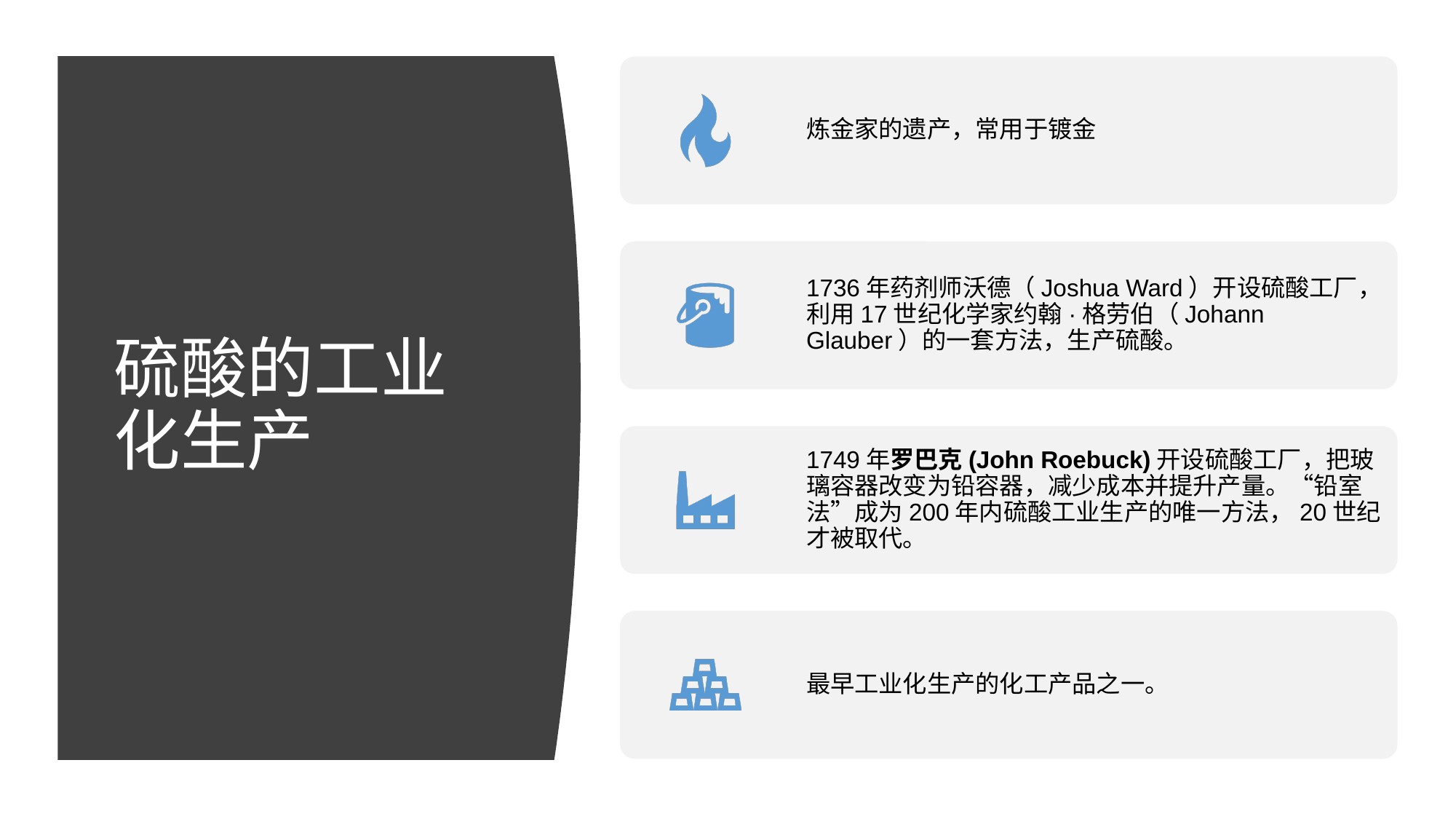

炼金家的遗产，常用于镀金
1736年药剂师沃德（Joshua Ward）开设硫酸工厂，利用17世纪化学家约翰·格劳伯（Johann Glauber）的一套方法，生产硫酸。
1749年罗巴克(John Roebuck)开设硫酸工厂，把玻璃容器改变为铅容器，减少成本并提升产量。“铅室法”成为200年内硫酸工业生产的唯一方法，20世纪才被取代。
最早工业化生产的化工产品之一。

# 硫酸的工业化生产